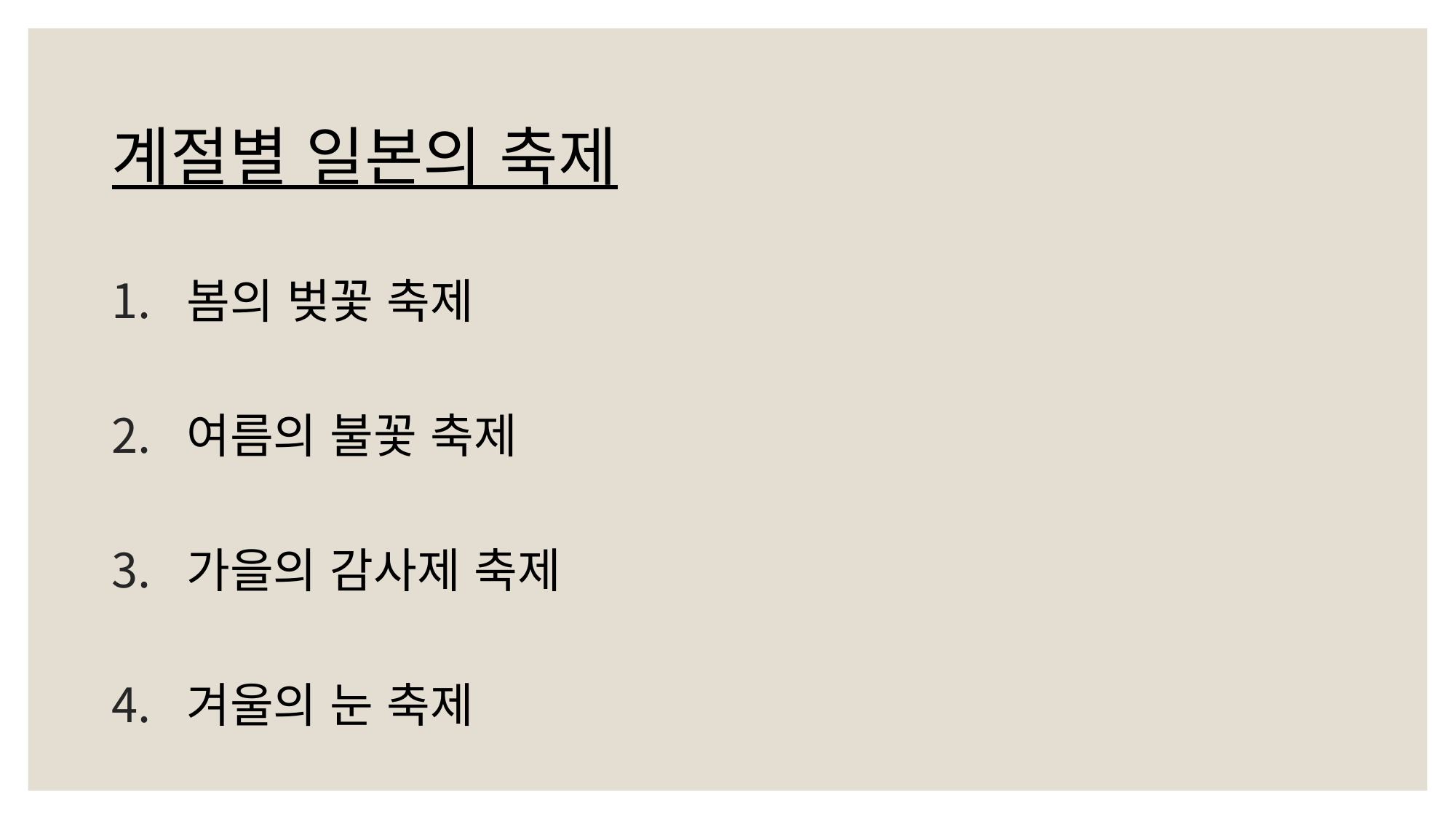

계절별 일본의 축제

봄의 벚꽃 축제

여름의 불꽃 축제

가을의 감사제 축제

겨울의 눈 축제